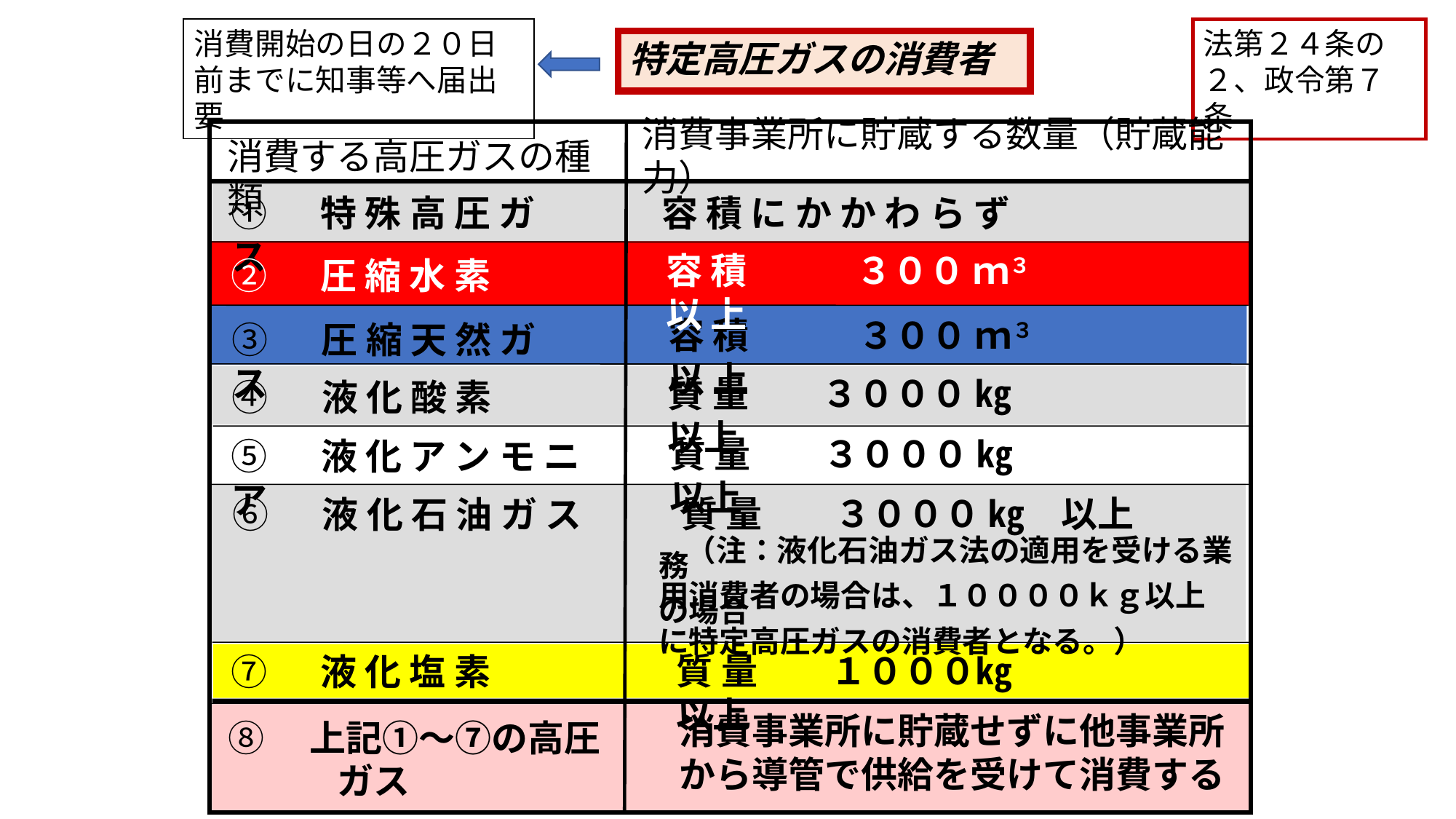

消費開始の日の２０日前までに知事等へ届出要
法第２４条の２、政令第７条
# 特定高圧ガスの消費者

消費事業所に貯蔵する数量（貯蔵能力）

消費する高圧ガスの種類

①　 特 殊 高 圧 ガ ス
容 積 に か か わ ら ず

容 積　　　３００ ｍ３　以 上
②　 圧 縮 水 素

容 積　　　３００ ｍ３　以 上
③　 圧 縮 天 然 ガ ス

質 量　　３０００ ㎏　以上

④ 　液 化 酸 素

質 量　　３０００ ㎏　以上
⑤　 液 化 ア ン モ ニ ア
 質 量　　３０００ ㎏　以上
　（注：液化石油ガス法の適用を受ける業務
用消費者の場合は、１００００ｋｇ以上の場合
に特定高圧ガスの消費者となる。）

⑥　 液 化 石 油 ガ ス

質 量　　１０００㎏　以上
⑦　 液 化 塩 素

消費事業所に貯蔵せずに他事業所から導管で供給を受けて消費する

⑧　上記①～⑦の高圧
　　　ガス